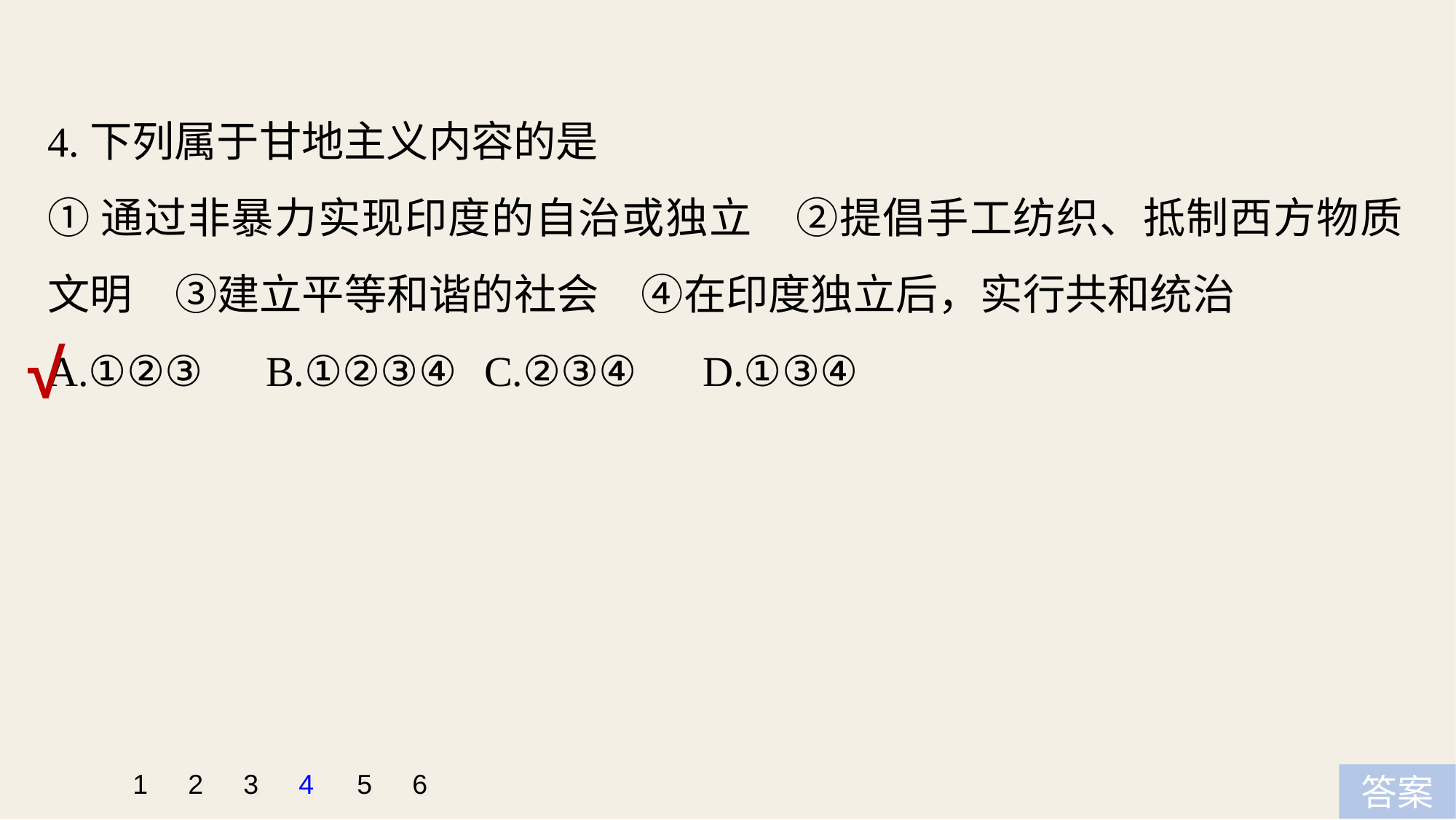

4.下列属于甘地主义内容的是
①通过非暴力实现印度的自治或独立　②提倡手工纺织、抵制西方物质文明　③建立平等和谐的社会　④在印度独立后，实行共和统治
A.①②③  	B.①②③④  	C.②③④  	D.①③④
√
1
2
3
4
5
6
答案